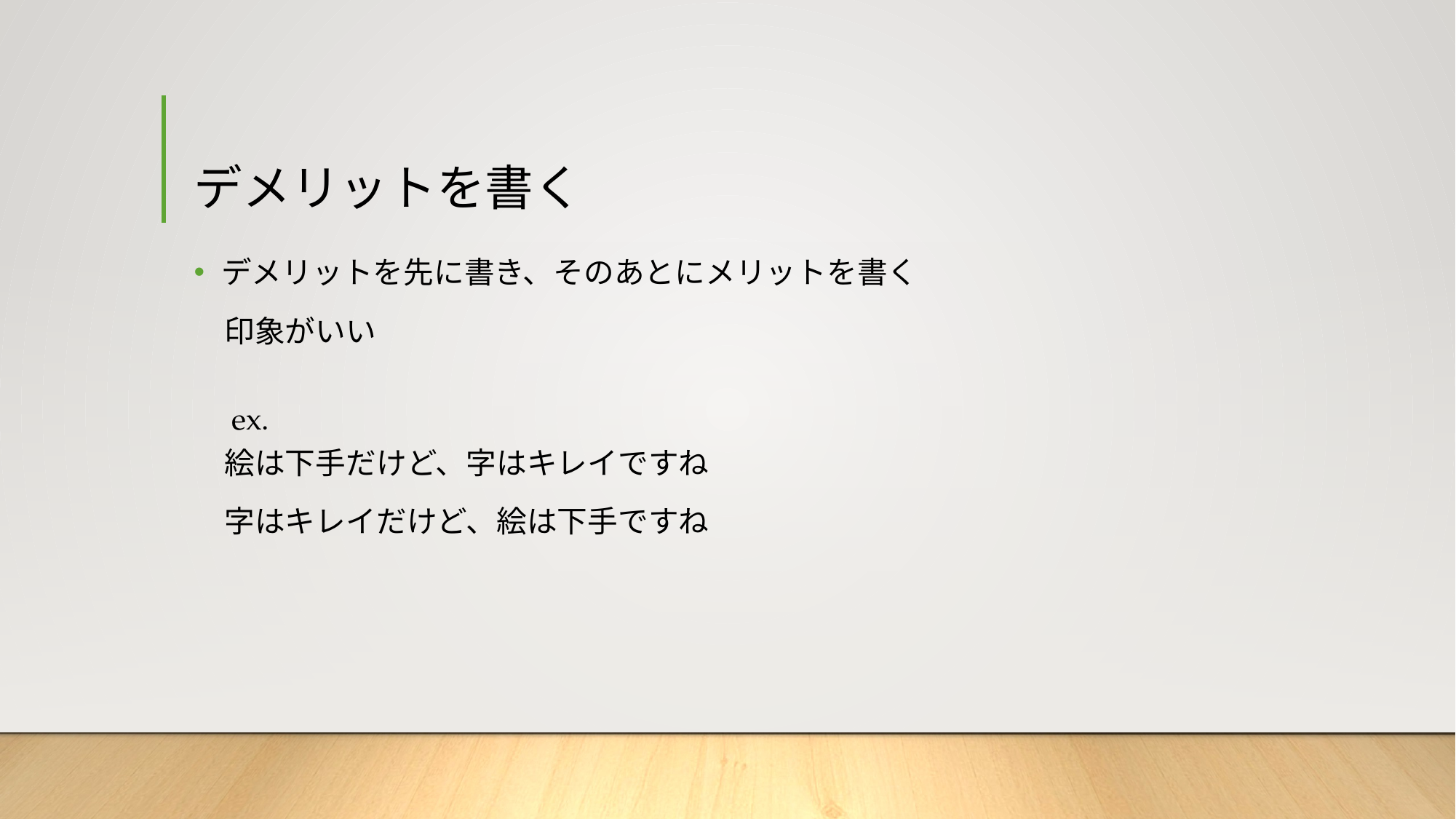

# デメリットを書く
デメリットを先に書き、そのあとにメリットを書く
　印象がいい
　ex.
　絵は下手だけど、字はキレイですね
　字はキレイだけど、絵は下手ですね